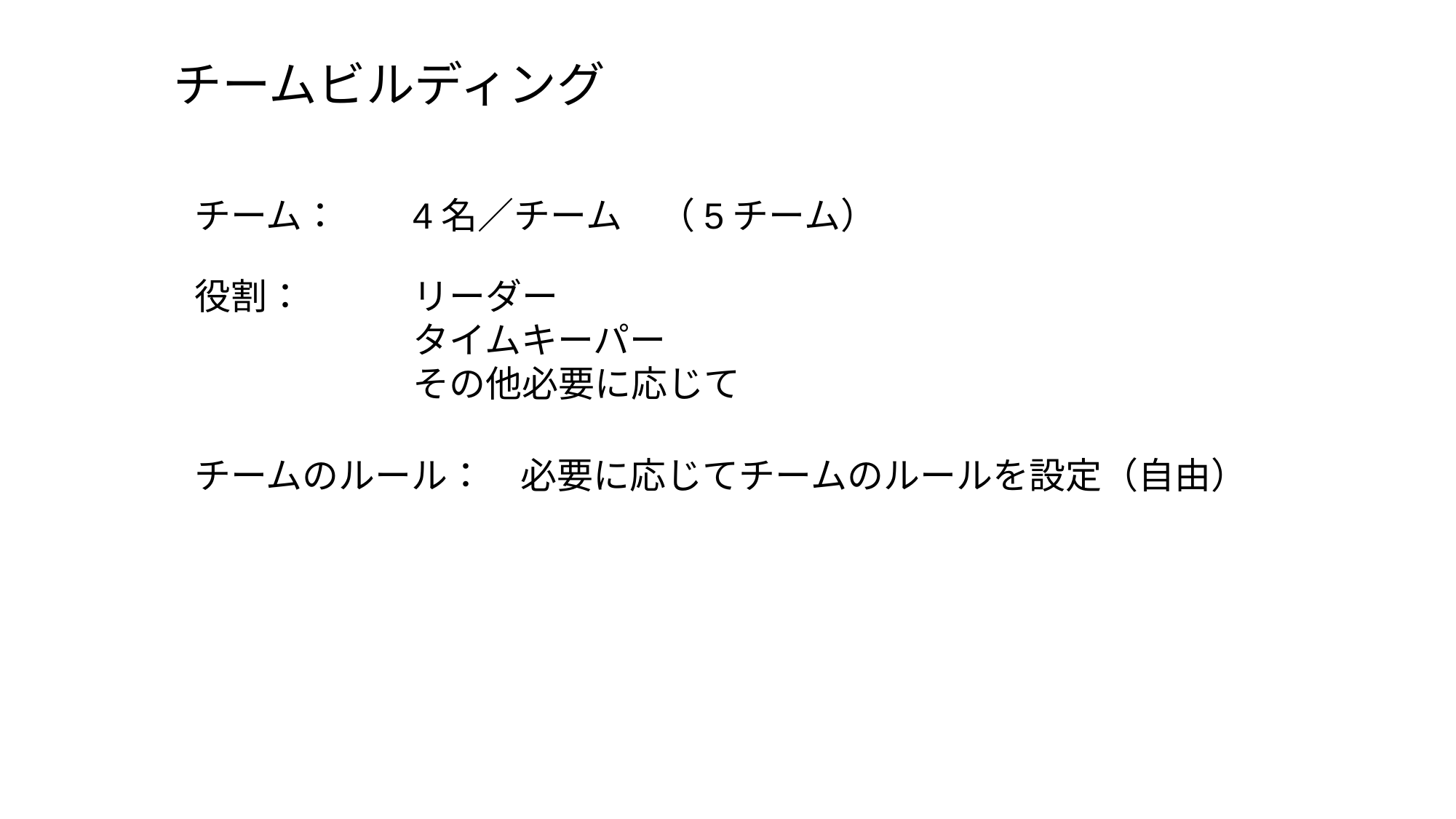

# チームビルディング
チーム：	4名／チーム　（5チーム）
役割：	リーダー
		タイムキーパー
		その他必要に応じて
チームのルール：　必要に応じてチームのルールを設定（自由）